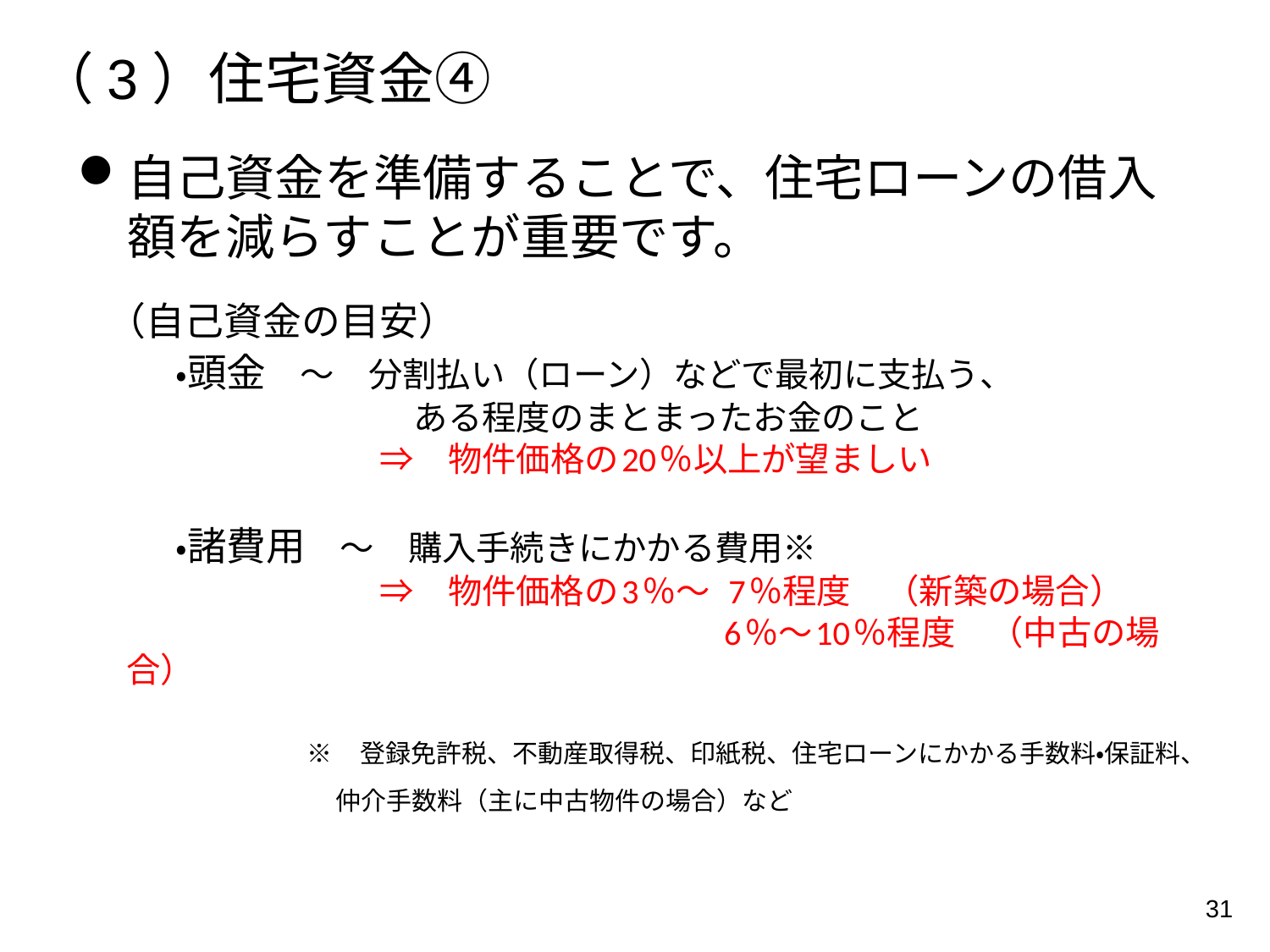

（3）住宅資金④
# 自己資金を準備することで、住宅ローンの借入額を減らすことが重要です。
（自己資金の目安）
　　・頭金　〜　分割払い（ローン）などで最初に支払う、
　　　　　　　　　ある程度のまとまったお金のこと
　　　　　　　　⇒　物件価格の20％以上が望ましい

　　・諸費用　〜　購入手続きにかかる費用※
　　　　　　　　⇒　物件価格の3％〜  7％程度　（新築の場合）
　　　　　　　　　　　　　　　　　　6％〜10％程度　（中古の場合）

※　登録免許税、不動産取得税、印紙税、住宅ローンにかかる手数料・保証料、仲介手数料（主に中古物件の場合）など

31